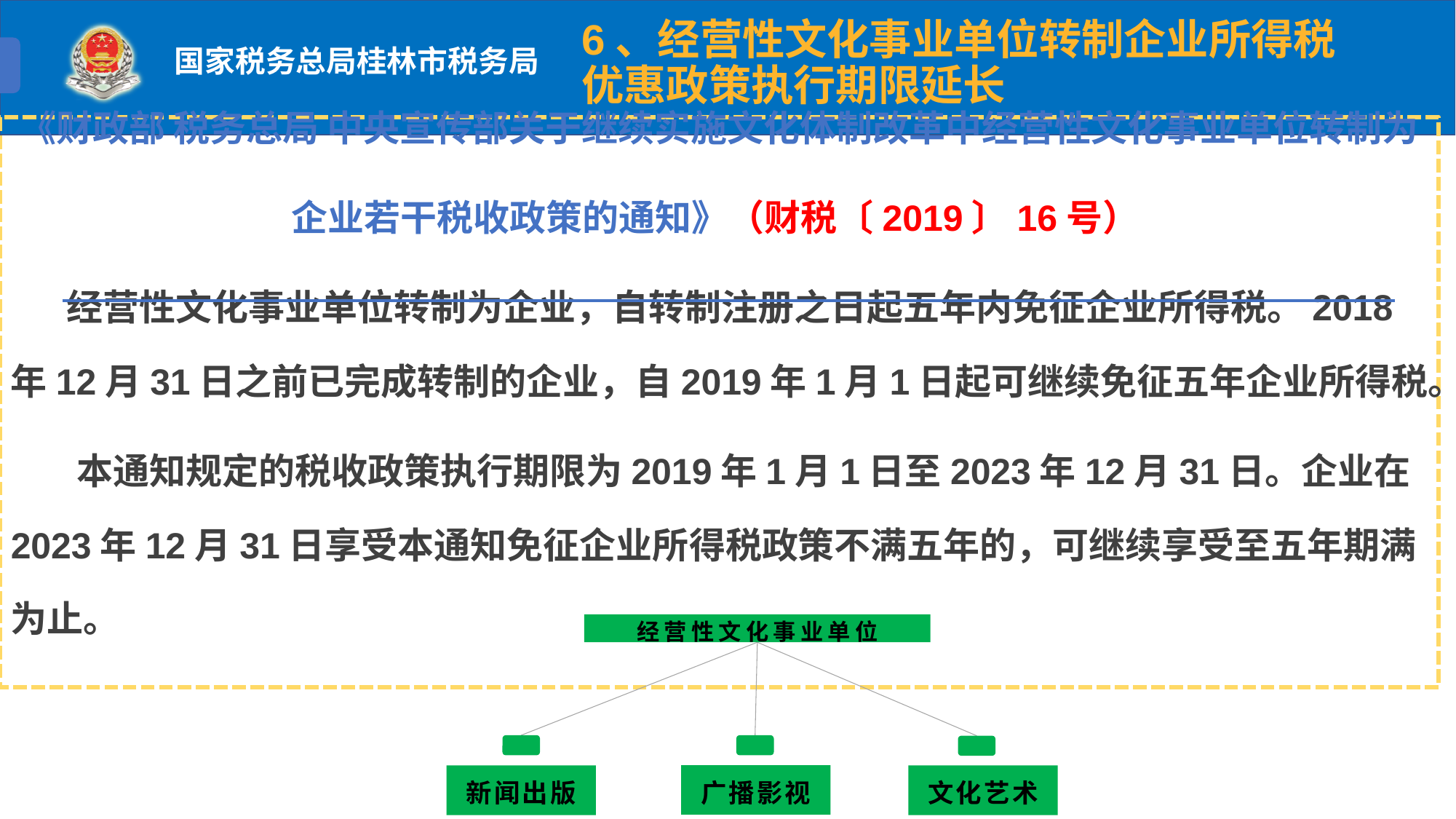

6、经营性文化事业单位转制企业所得税优惠政策执行期限延长
《财政部 税务总局 中央宣传部关于继续实施文化体制改革中经营性文化事业单位转制为
企业若干税收政策的通知》（财税〔2019〕16号）
       经营性文化事业单位转制为企业，自转制注册之日起五年内免征企业所得税。2018年12月31日之前已完成转制的企业，自2019年1月1日起可继续免征五年企业所得税。
       本通知规定的税收政策执行期限为2019年1月1日至2023年12月31日。企业在2023年12月31日享受本通知免征企业所得税政策不满五年的，可继续享受至五年期满为止。

经营性文化事业单位

广播影视
新闻出版
文化艺术